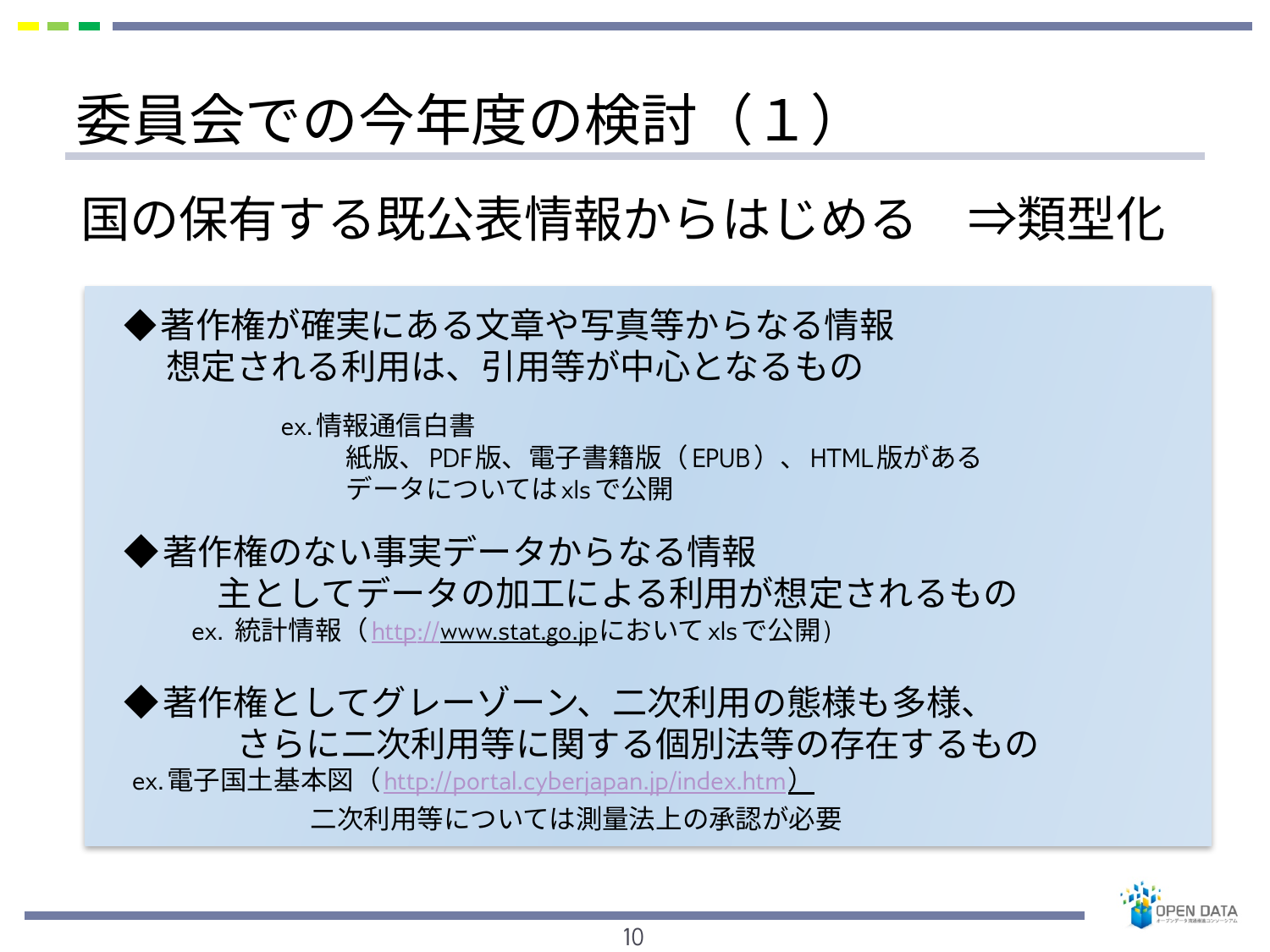

# 委員会での今年度の検討（１）
国の保有する既公表情報からはじめる　⇒類型化

◆著作権が確実にある文章や写真等からなる情報
　 想定される利用は、引用等が中心となるもの

　　　　　　　ex.情報通信白書
　　　　　　　      紙版、PDF版、電子書籍版（EPUB）、HTML版がある
　　　　　　　      データについてはxlsで公開

◆著作権のない事実データからなる情報
　　   主としてデータの加工による利用が想定されるもの
     　    ex. 統計情報（http://www.stat.go.jpにおいてxlsで公開)

◆著作権としてグレーゾーン、二次利用の態様も多様、
　　　 さらに二次利用等に関する個別法等の存在するもの
	 ex.電子国土基本図（http://portal.cyberjapan.jp/index.htm）
　　　　　　　二次利用等については測量法上の承認が必要

10